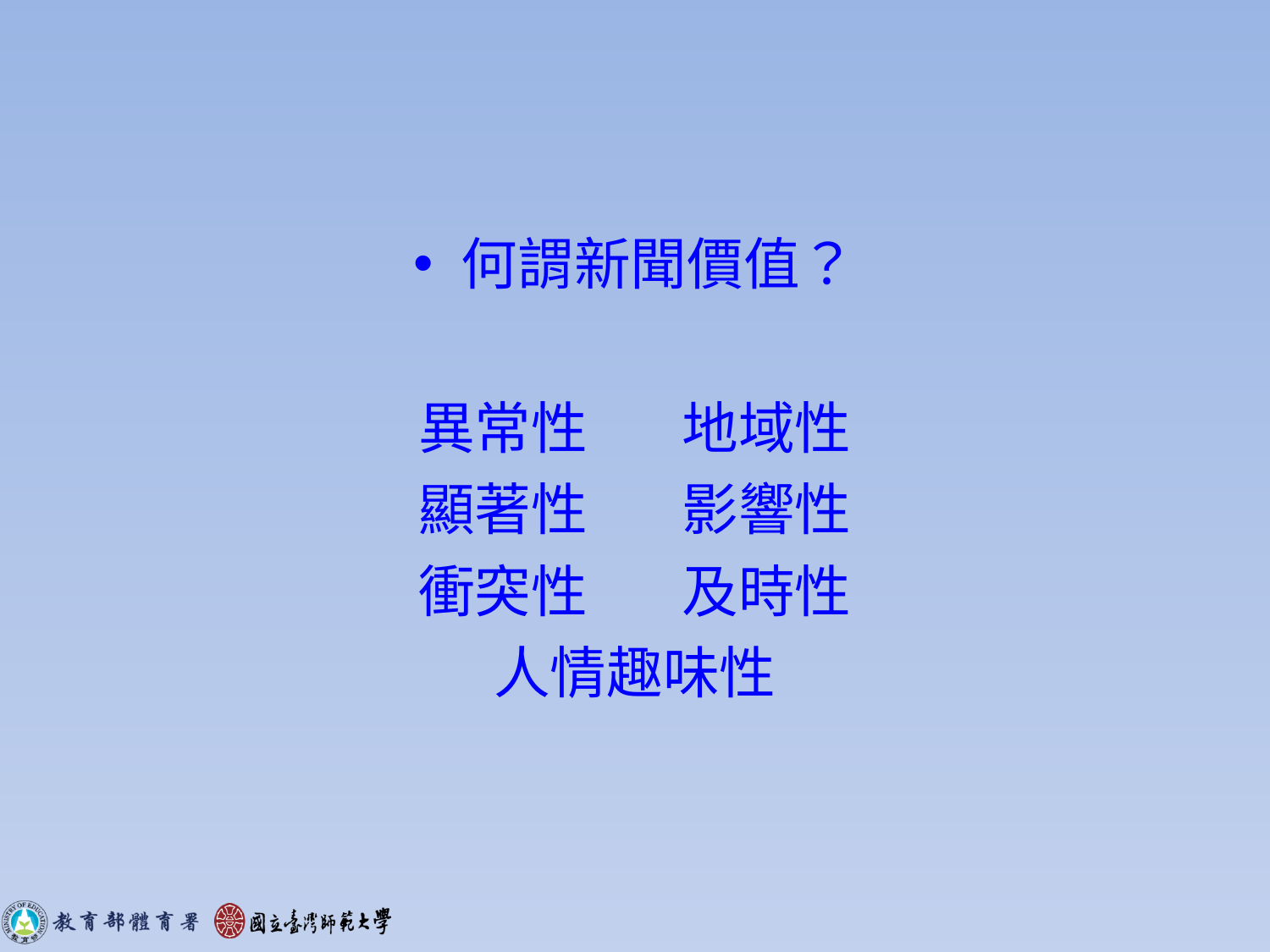

#
何謂新聞價值？

異常性      地域性
顯著性      影響性
衝突性      及時性
人情趣味性